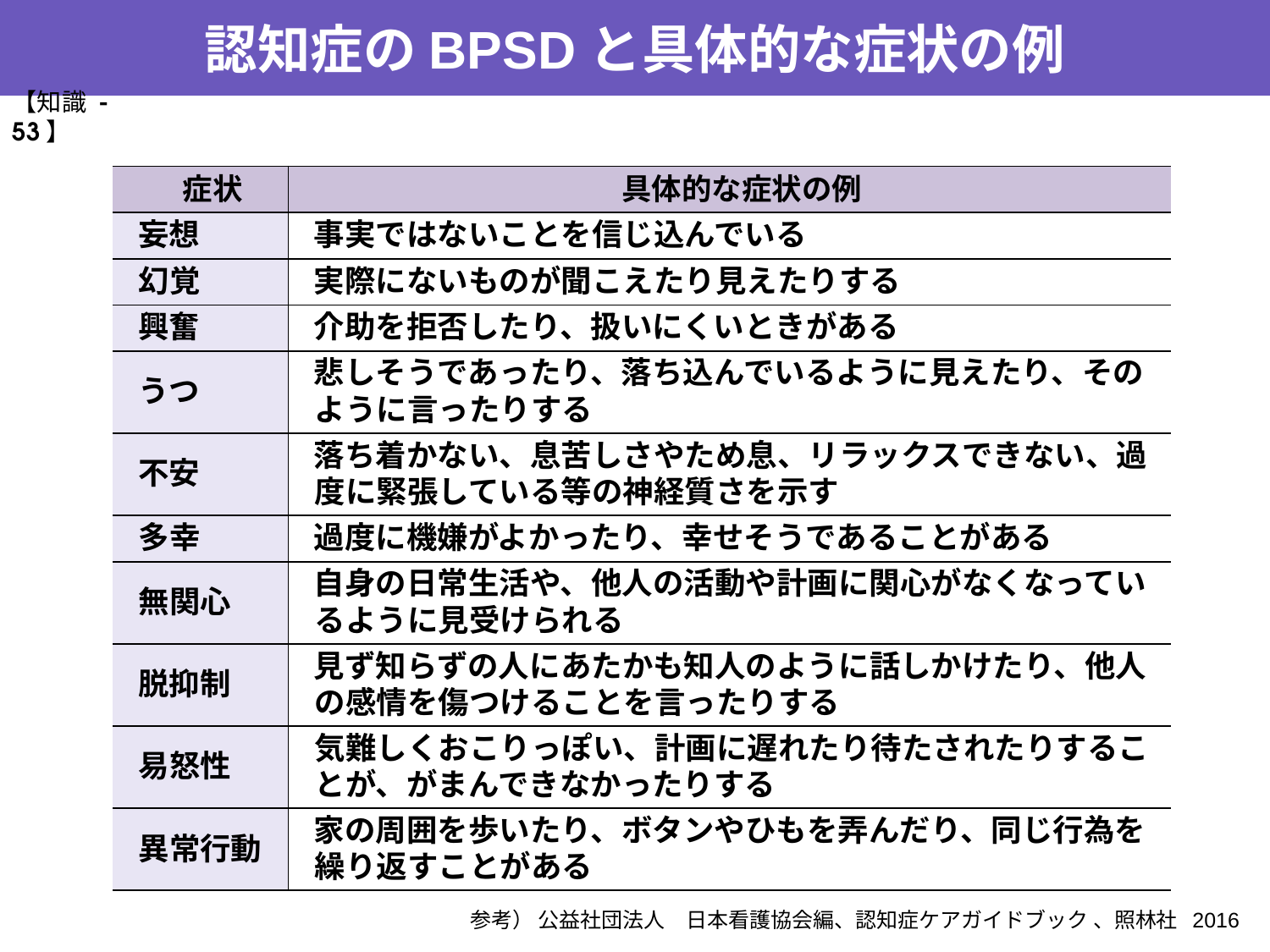

認知症のBPSDと具体的な症状の例
【知識 -53】
| 症状 | 具体的な症状の例 |
| --- | --- |
| 妄想 | 事実ではないことを信じ込んでいる |
| 幻覚 | 実際にないものが聞こえたり見えたりする |
| 興奮 | 介助を拒否したり、扱いにくいときがある |
| うつ | 悲しそうであったり、落ち込んでいるように見えたり、そのように言ったりする |
| 不安 | 落ち着かない、息苦しさやため息、リラックスできない、過度に緊張している等の神経質さを示す |
| 多幸 | 過度に機嫌がよかったり、幸せそうであることがある |
| 無関心 | 自身の日常生活や、他人の活動や計画に関心がなくなっているように見受けられる |
| 脱抑制 | 見ず知らずの人にあたかも知人のように話しかけたり、他人の感情を傷つけることを言ったりする |
| 易怒性 | 気難しくおこりっぽい、計画に遅れたり待たされたりすることが、がまんできなかったりする |
| 異常行動 | 家の周囲を歩いたり、ボタンやひもを弄んだり、同じ行為を繰り返すことがある |
参考） 公益社団法人　日本看護協会編、認知症ケアガイドブック 、照林社  2016